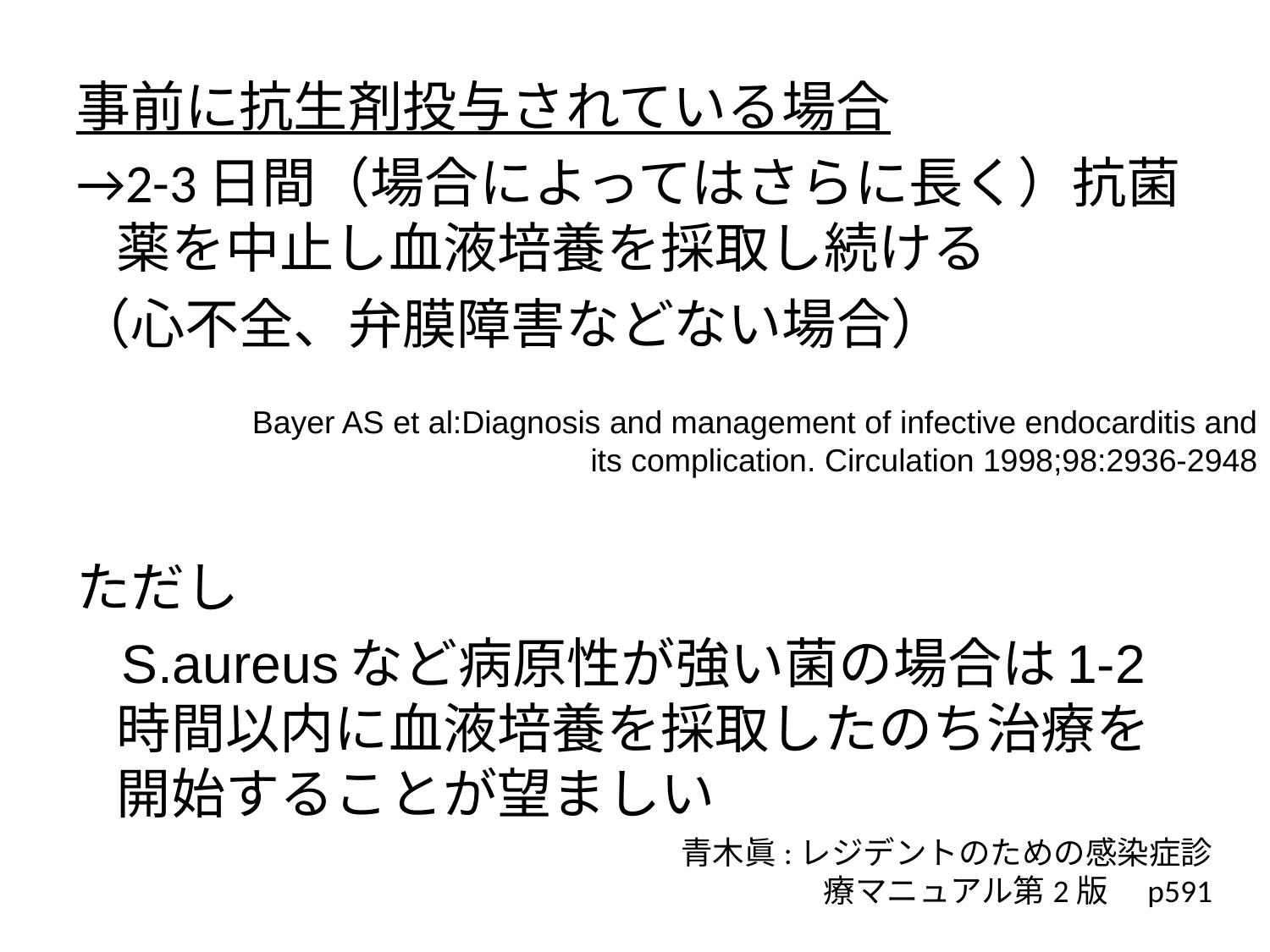

事前に抗生剤投与されている場合
→2-3日間（場合によってはさらに長く）抗菌薬を中止し血液培養を採取し続ける
（心不全、弁膜障害などない場合）

ただし
   S.aureusなど病原性が強い菌の場合は1-2時間以内に血液培養を採取したのち治療を開始することが望ましい
Bayer AS et al:Diagnosis and management of infective endocarditis and its complication. Circulation 1998;98:2936-2948
青木眞:レジデントのための感染症診療マニュアル第2版　p591